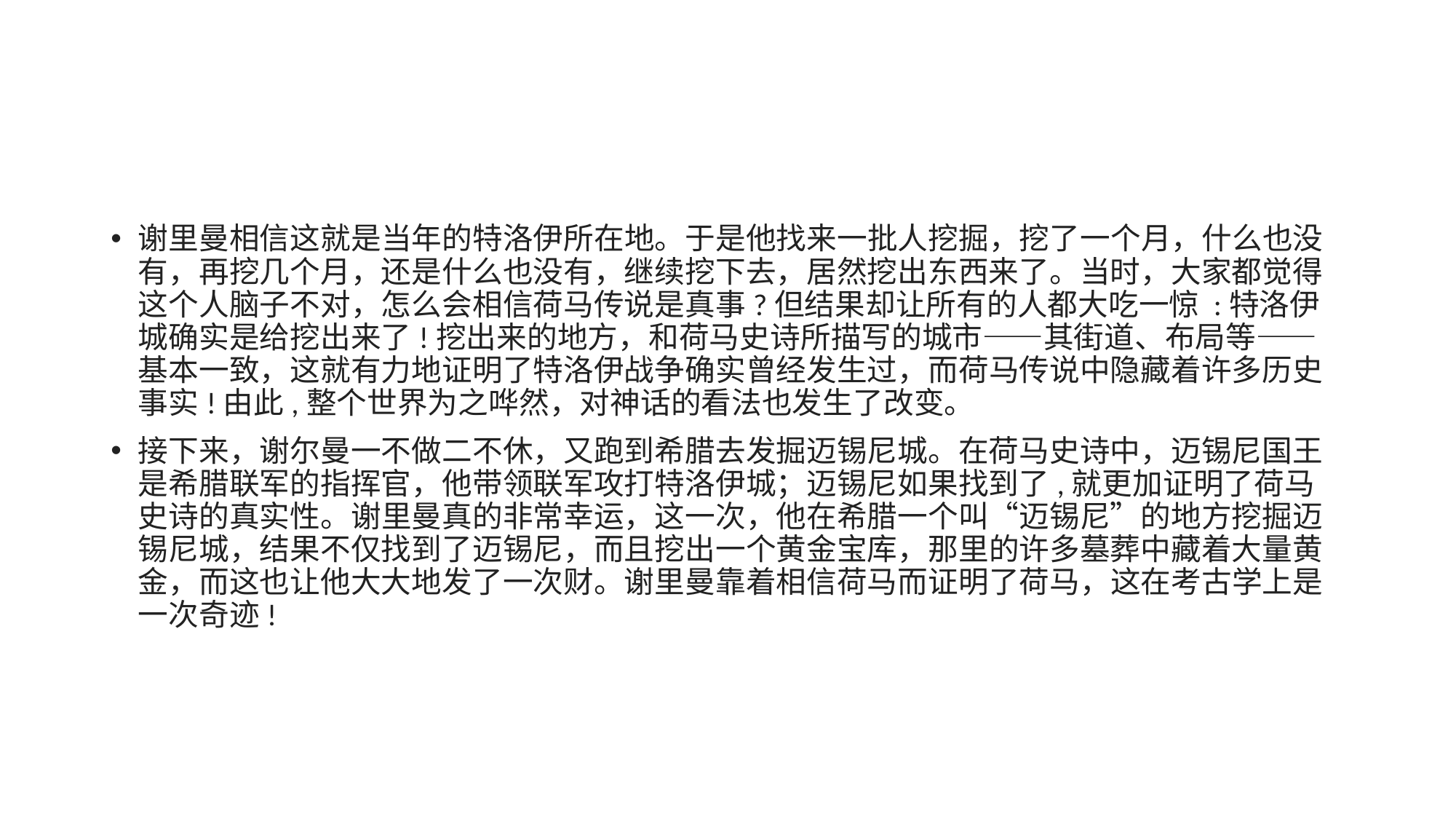

谢里曼相信这就是当年的特洛伊所在地。于是他找来一批人挖掘，挖了一个月，什么也没有，再挖几个月，还是什么也没有，继续挖下去，居然挖出东西来了。当时，大家都觉得这个人脑子不对，怎么会相信荷马传说是真事?但结果却让所有的人都大吃一惊 :特洛伊城确实是给挖出来了!挖出来的地方，和荷马史诗所描写的城市——其街道、布局等——基本一致，这就有力地证明了特洛伊战争确实曾经发生过，而荷马传说中隐藏着许多历史事实!由此,整个世界为之哗然，对神话的看法也发生了改变。
接下来，谢尔曼一不做二不休，又跑到希腊去发掘迈锡尼城。在荷马史诗中，迈锡尼国王是希腊联军的指挥官，他带领联军攻打特洛伊城；迈锡尼如果找到了,就更加证明了荷马史诗的真实性。谢里曼真的非常幸运，这一次，他在希腊一个叫“迈锡尼”的地方挖掘迈锡尼城，结果不仅找到了迈锡尼，而且挖出一个黄金宝库，那里的许多墓葬中藏着大量黄金，而这也让他大大地发了一次财。谢里曼靠着相信荷马而证明了荷马，这在考古学上是一次奇迹!